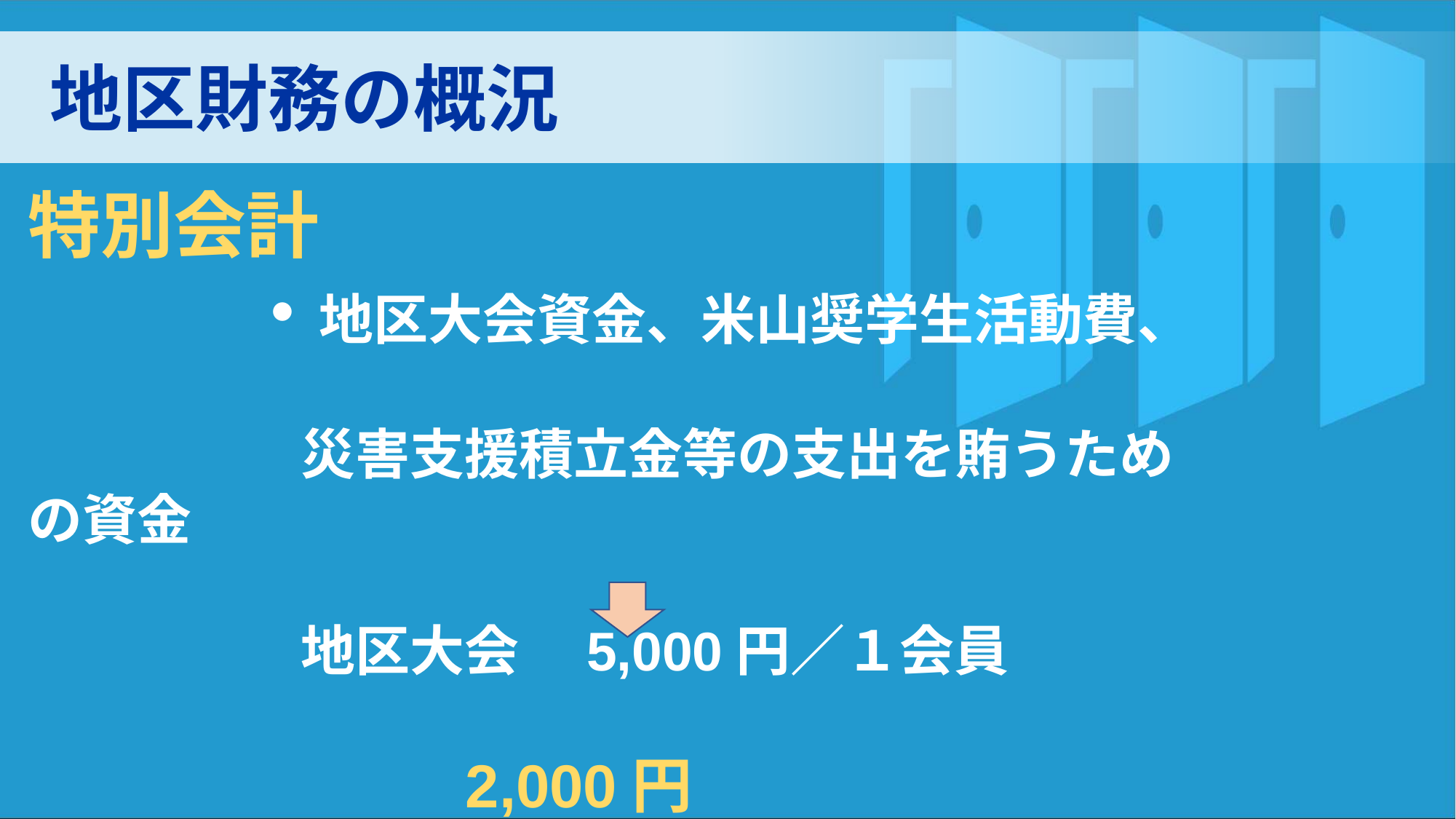

地区財務の概況
特別会計
　　　・地区大会資金、米山奨学生活動費、
　　　　　災害支援積立金等の支出を賄うための資金

　　　　　地区大会　5,000円／１会員

                             2,000円

RIの柔軟性・多様性

自らの地区・クラブ・委員会の
立ち位置を知る